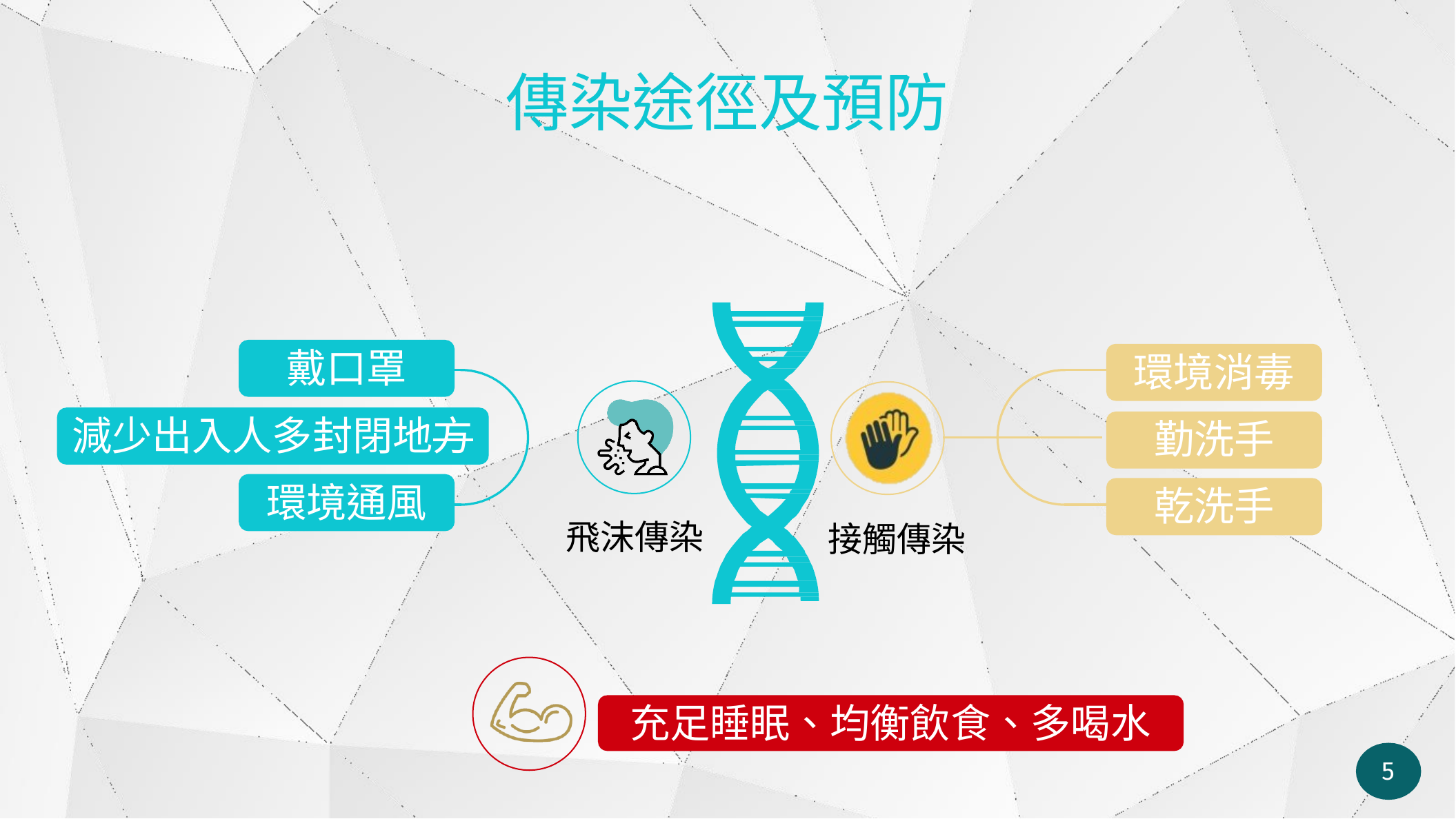

# 傳染途徑及預防

環境消毒 勤洗手 乾洗手
戴口罩

減少出入人多封閉地方
環境通風
飛沫傳染
接觸傳染

充足睡眠、均衡飲食、多喝水
5